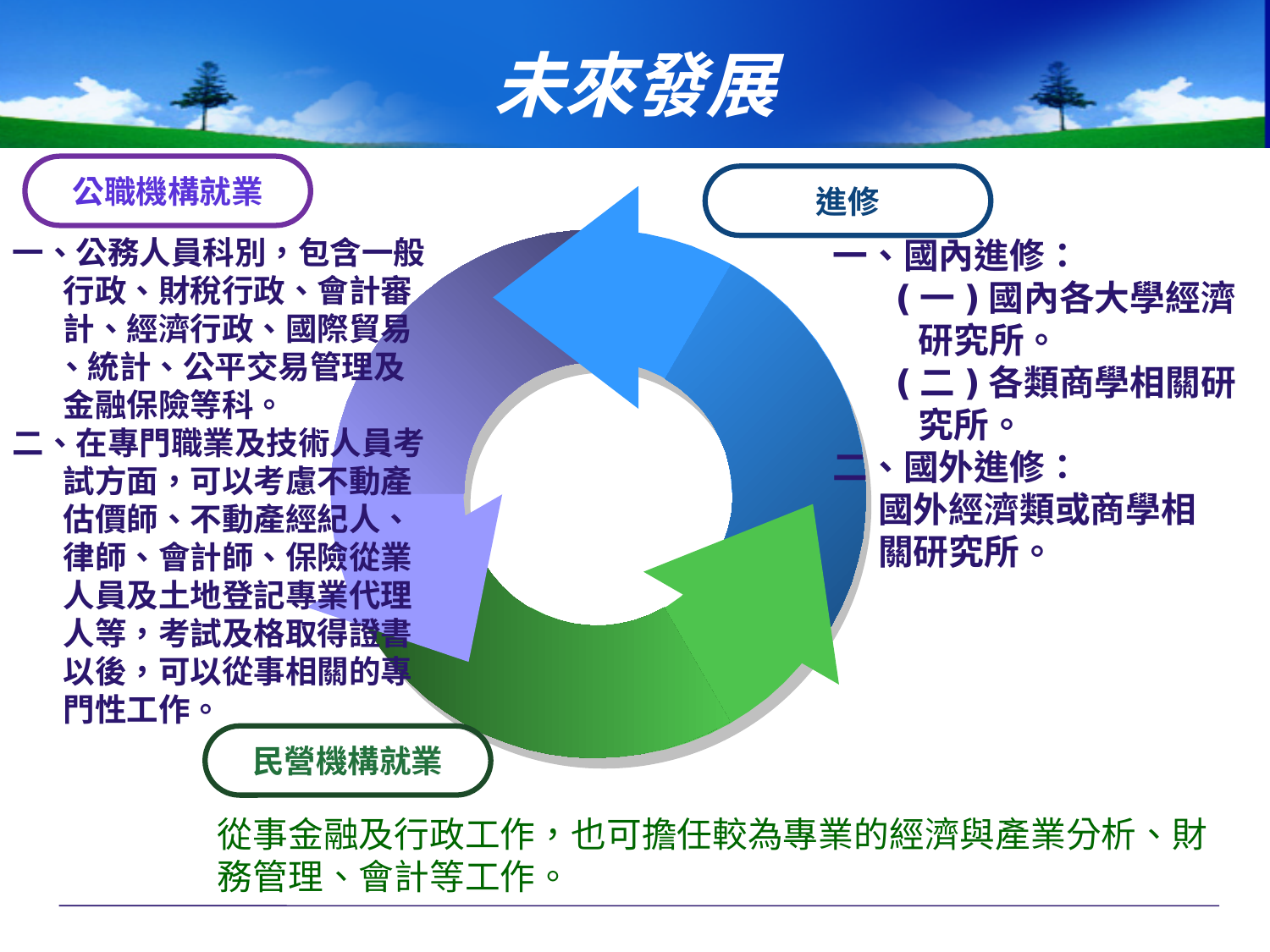

未來發展
公職機構就業
進修

一、公務人員科別，包含一般
      行政、財稅行政、會計審
      計、經濟行政、國際貿易
     、統計、公平交易管理及
      金融保險等科。
二、在專門職業及技術人員考
      試方面，可以考慮不動產
      估價師、不動產經紀人、
      律師、會計師、保險從業
      人員及土地登記專業代理
      人等，考試及格取得證書
      以後，可以從事相關的專
      門性工作。
　一、國內進修：
        (一)國內各大學經濟
              研究所。
        (二)各類商學相關研
              究所。
　二、國外進修：
         國外經濟類或商學相
         關研究所。
民營機構就業
從事金融及行政工作，也可擔任較為專業的經濟與產業分析、財務管理、會計等工作。